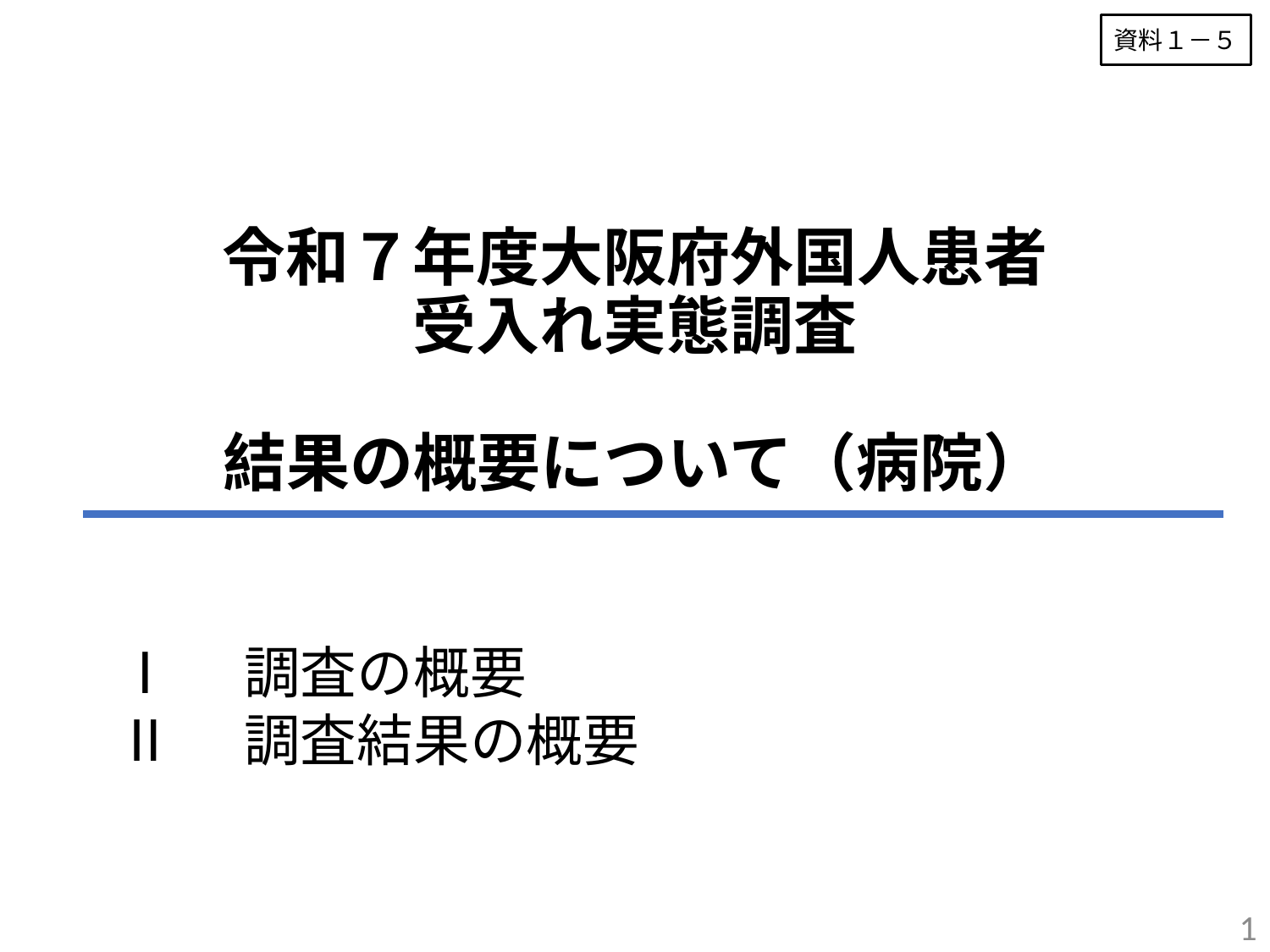

資料１－５
# 令和７年度大阪府外国人患者 受入れ実態調査 結果の概要について（病院）
Ⅰ　調査の概要
Ⅱ　調査結果の概要
1